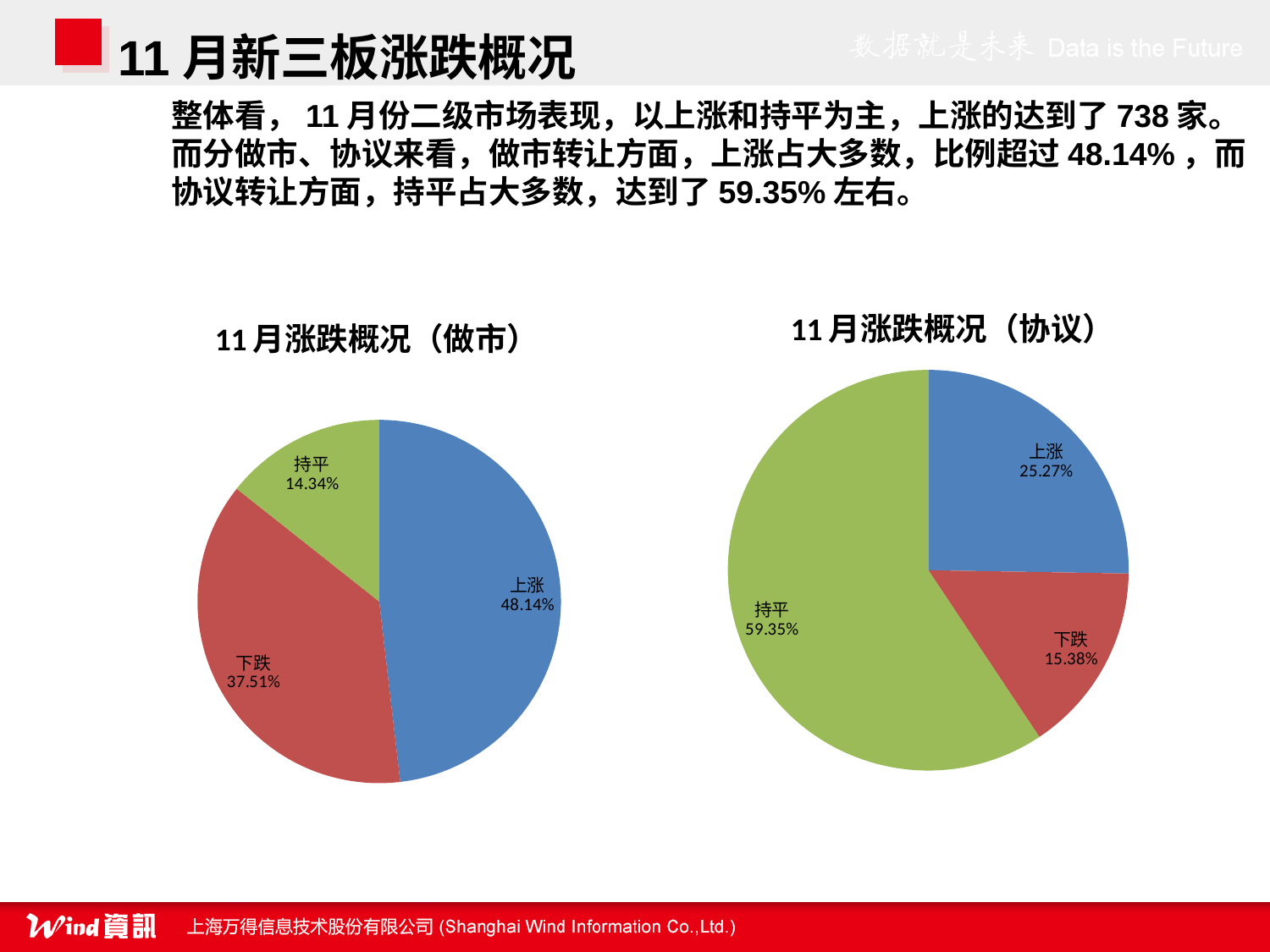

11月新三板涨跌概况
整体看，11月份二级市场表现，以上涨和持平为主，上涨的达到了738家。而分做市、协议来看，做市转让方面，上涨占大多数，比例超过48.14%，而协议转让方面，持平占大多数，达到了59.35%左右。

### Chart: 11月涨跌概况（协议）

| Category |  |
|---|---|
| 上涨 | 258.0 |
| 下跌 | 157.0 |
| 持平 | 606.0 |

### Chart: 11月涨跌概况（做市）

| Category |  |
|---|---|
| 上涨 | 480.0 |
| 下跌 | 374.0 |
| 持平 | 143.0 |